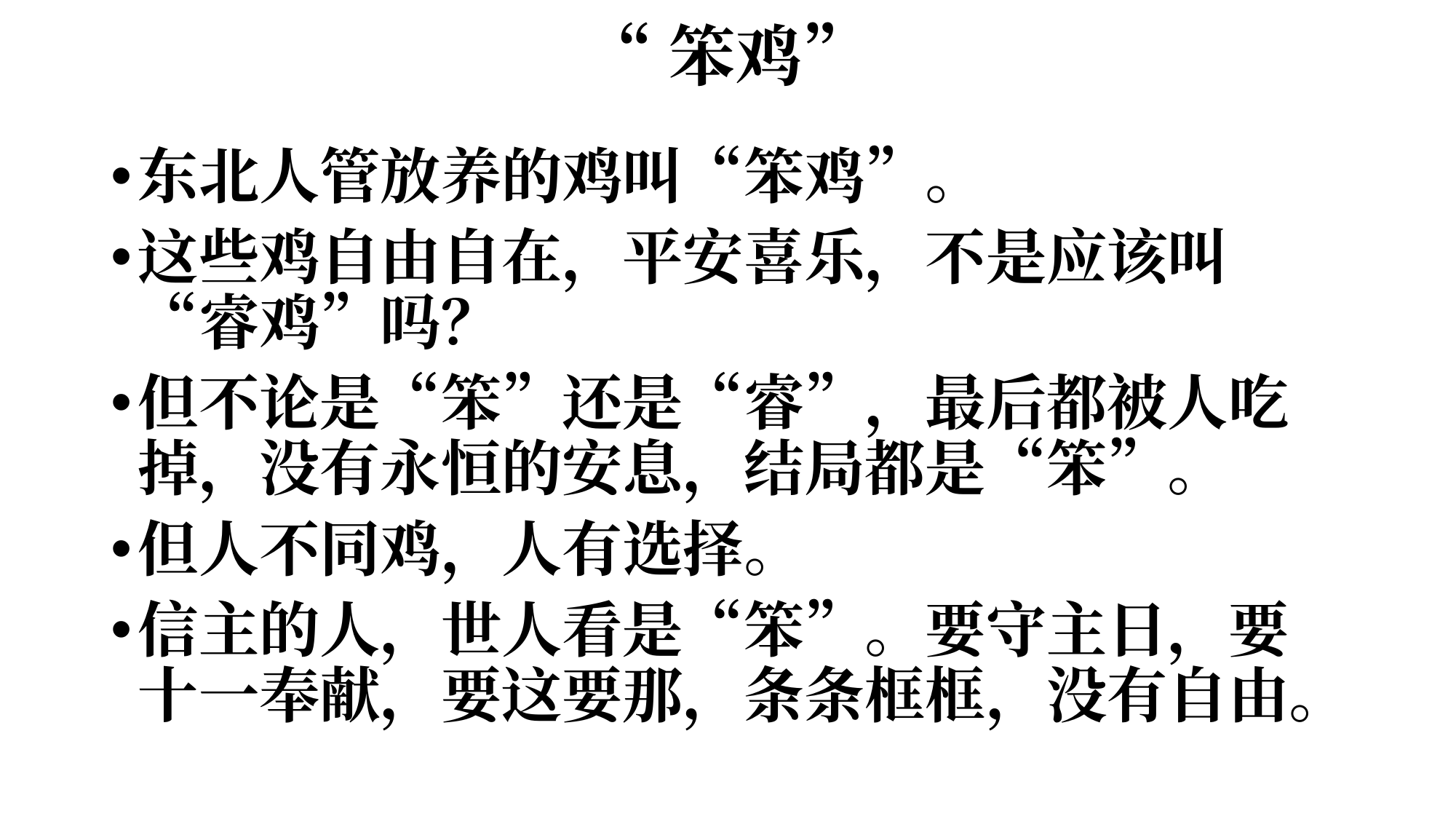

# “笨鸡”
东北人管放养的鸡叫“笨鸡”。
这些鸡自由自在，平安喜乐，不是应该叫“睿鸡”吗？
但不论是“笨”还是“睿”，最后都被人吃掉，没有永恒的安息，结局都是“笨”。
但人不同鸡，人有选择。
信主的人，世人看是“笨”。要守主日，要十一奉献，要这要那，条条框框，没有自由。